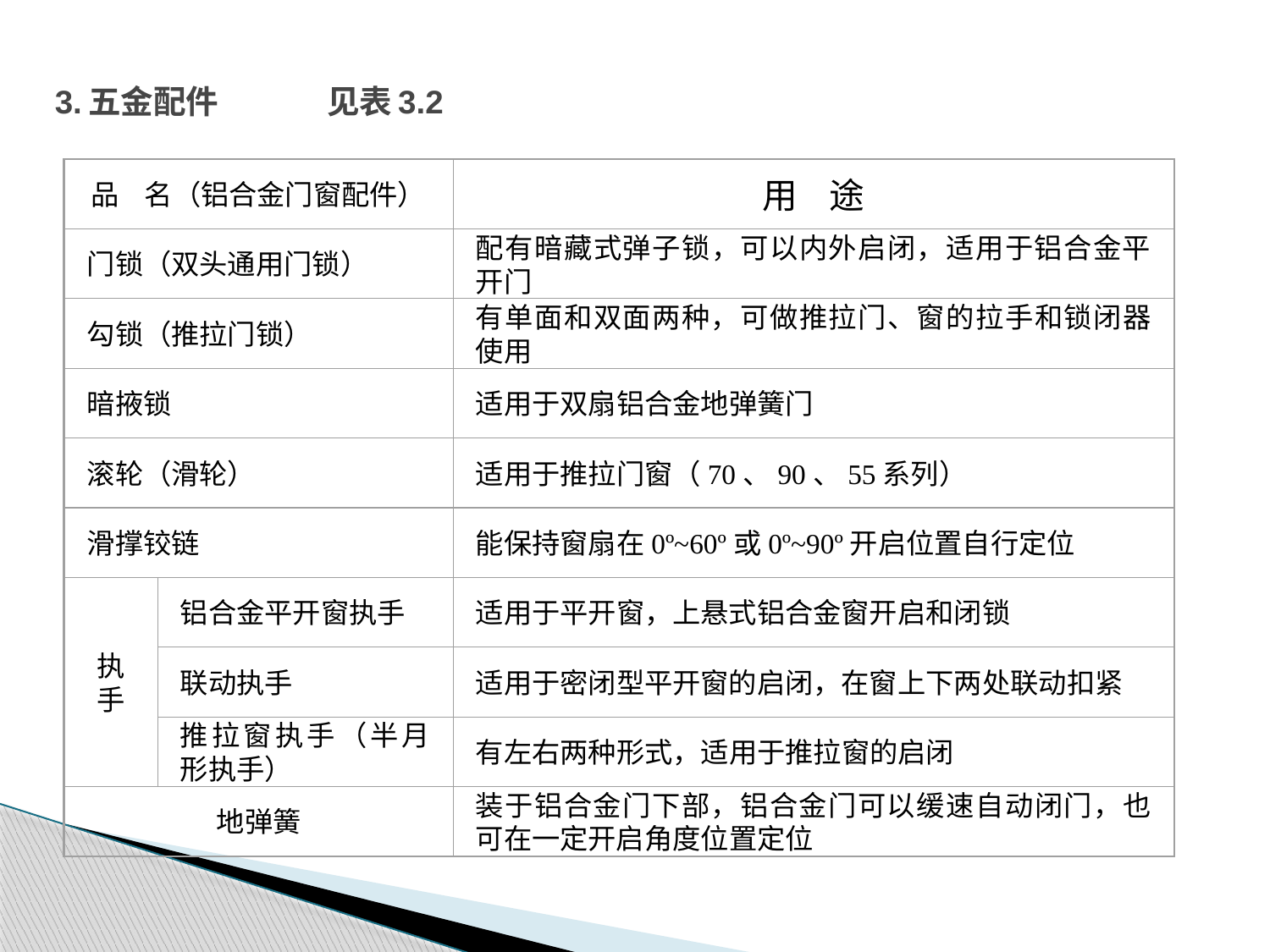

# 3.五金配件　　见表3.2

品    名（铝合金门窗配件）

用    途

门锁（双头通用门锁）

配有暗藏式弹子锁，可以内外启闭，适用于铝合金平开门

勾锁（推拉门锁）

有单面和双面两种，可做推拉门、窗的拉手和锁闭器使用

暗掖锁

适用于双扇铝合金地弹簧门

滚轮（滑轮）

适用于推拉门窗（70、90、55系列）

滑撑铰链

能保持窗扇在0º~60º或0º~90º开启位置自行定位

执
手

铝合金平开窗执手

适用于平开窗，上悬式铝合金窗开启和闭锁

联动执手

适用于密闭型平开窗的启闭，在窗上下两处联动扣紧

推拉窗执手（半月形执手）

有左右两种形式，适用于推拉窗的启闭

地弹簧

装于铝合金门下部，铝合金门可以缓速自动闭门，也可在一定开启角度位置定位